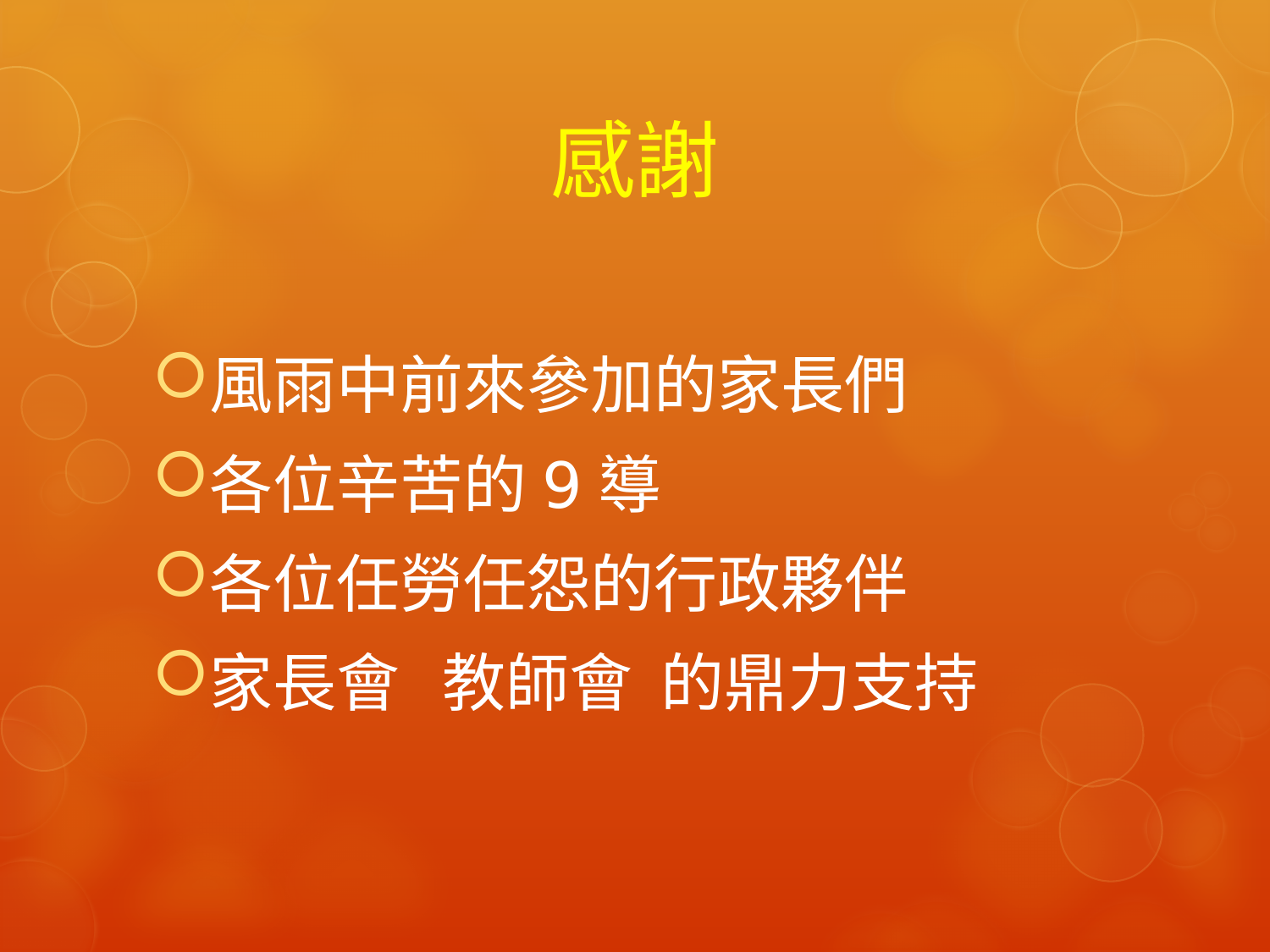

# 感謝
風雨中前來參加的家長們
各位辛苦的9導
各位任勞任怨的行政夥伴
家長會   教師會  的鼎力支持